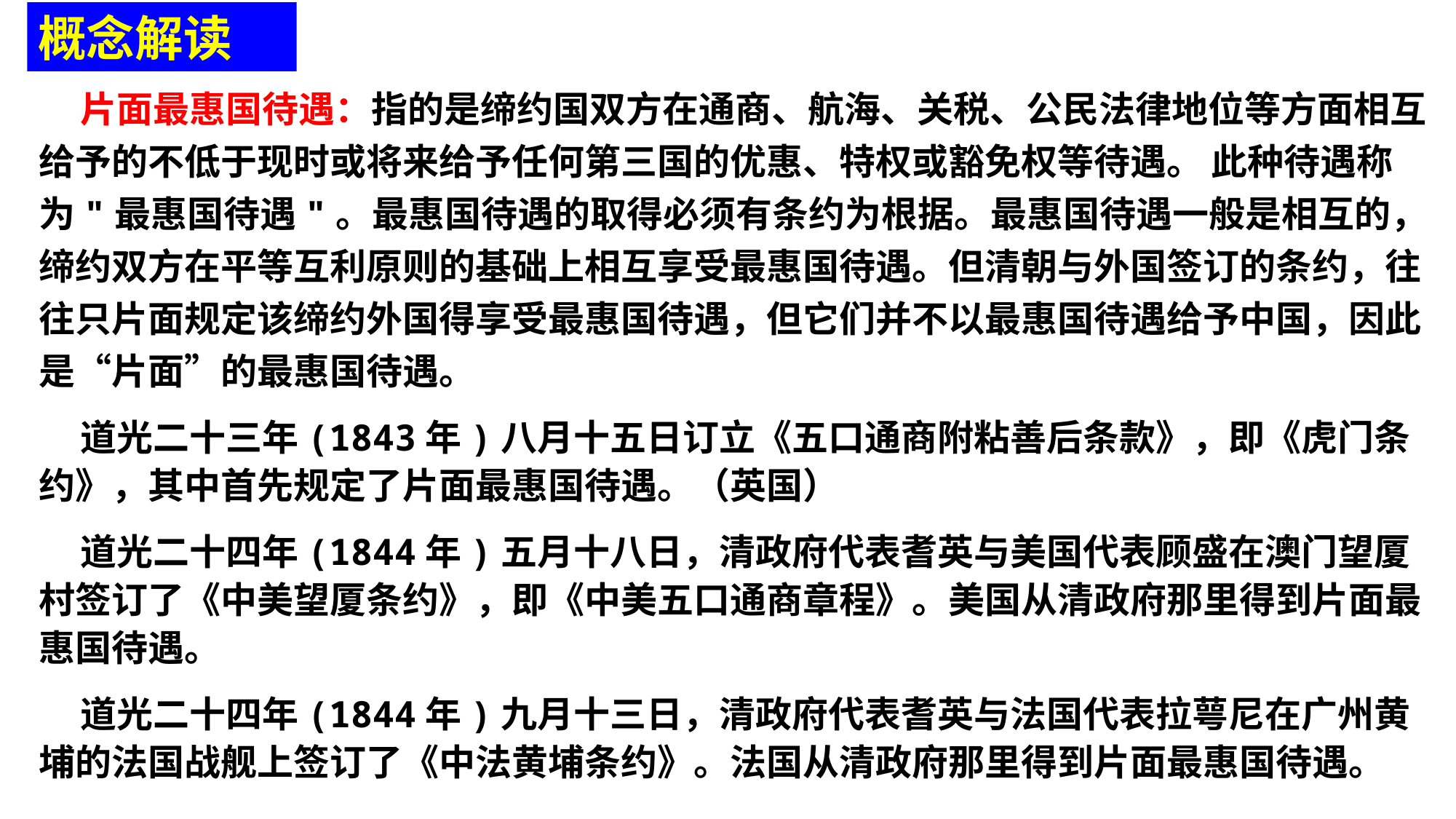

概念解读
    片面最惠国待遇：指的是缔约国双方在通商、航海、关税、公民法律地位等方面相互给予的不低于现时或将来给予任何第三国的优惠、特权或豁免权等待遇。 此种待遇称为"最惠国待遇"。最惠国待遇的取得必须有条约为根据。最惠国待遇一般是相互的，缔约双方在平等互利原则的基础上相互享受最惠国待遇。但清朝与外国签订的条约，往往只片面规定该缔约外国得享受最惠国待遇，但它们并不以最惠国待遇给予中国，因此是“片面”的最惠国待遇。
    道光二十三年(1843年)八月十五日订立《五口通商附粘善后条款》，即《虎门条约》，其中首先规定了片面最惠国待遇。（英国）
    道光二十四年(1844年)五月十八日，清政府代表耆英与美国代表顾盛在澳门望厦村签订了《中美望厦条约》，即《中美五口通商章程》。美国从清政府那里得到片面最惠国待遇。
    道光二十四年(1844年)九月十三日，清政府代表耆英与法国代表拉萼尼在广州黄埔的法国战舰上签订了《中法黄埔条约》。法国从清政府那里得到片面最惠国待遇。